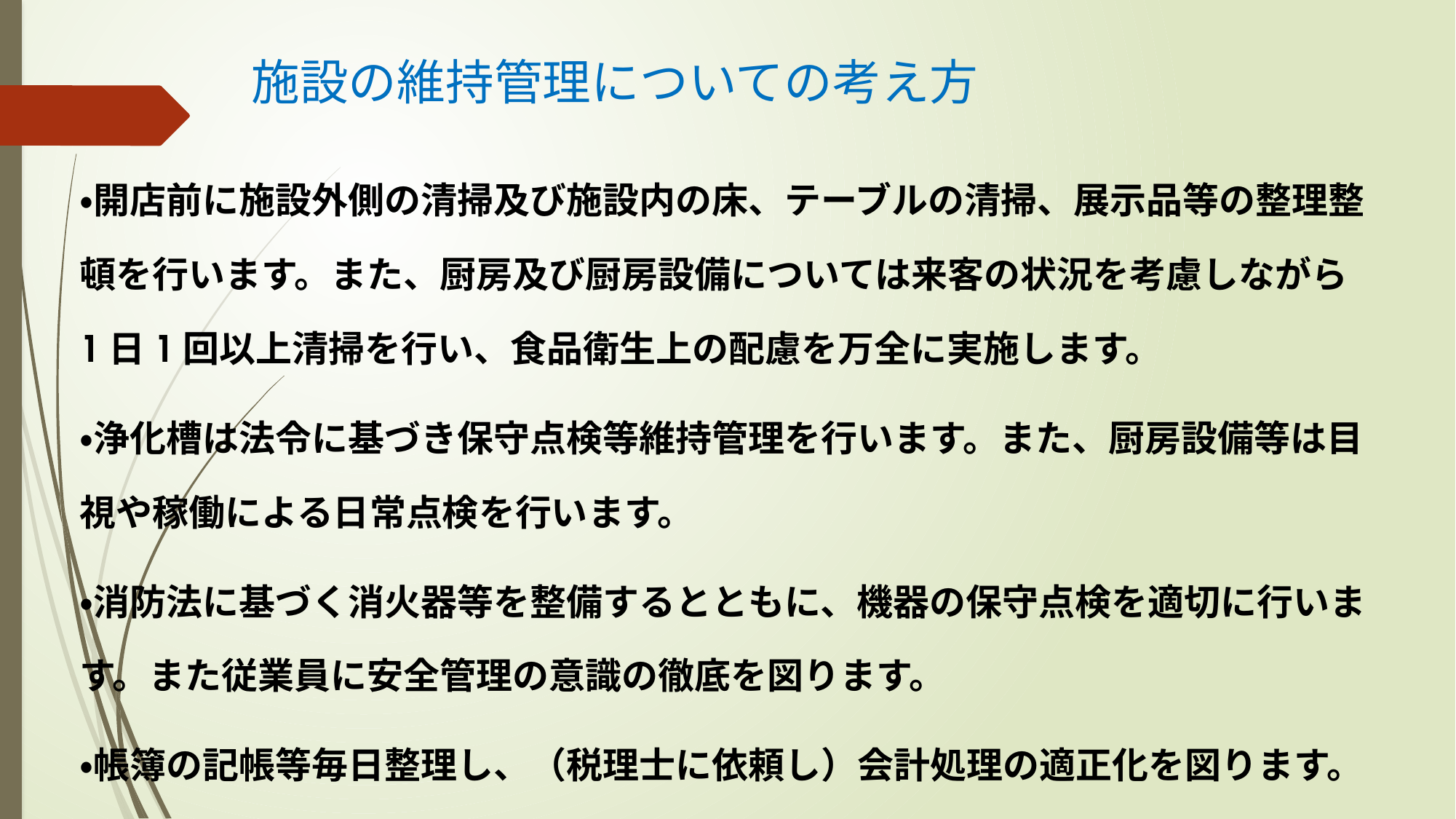

施設の維持管理についての考え方
・開店前に施設外側の清掃及び施設内の床、テーブルの清掃、展示品等の整理整頓を行います。また、厨房及び厨房設備については来客の状況を考慮しながら1日1回以上清掃を行い、食品衛生上の配慮を万全に実施します。
・浄化槽は法令に基づき保守点検等維持管理を行います。また、厨房設備等は目視や稼働による日常点検を行います。
・消防法に基づく消火器等を整備するとともに、機器の保守点検を適切に行います。また従業員に安全管理の意識の徹底を図ります。
・帳簿の記帳等毎日整理し、（税理士に依頼し）会計処理の適正化を図ります。